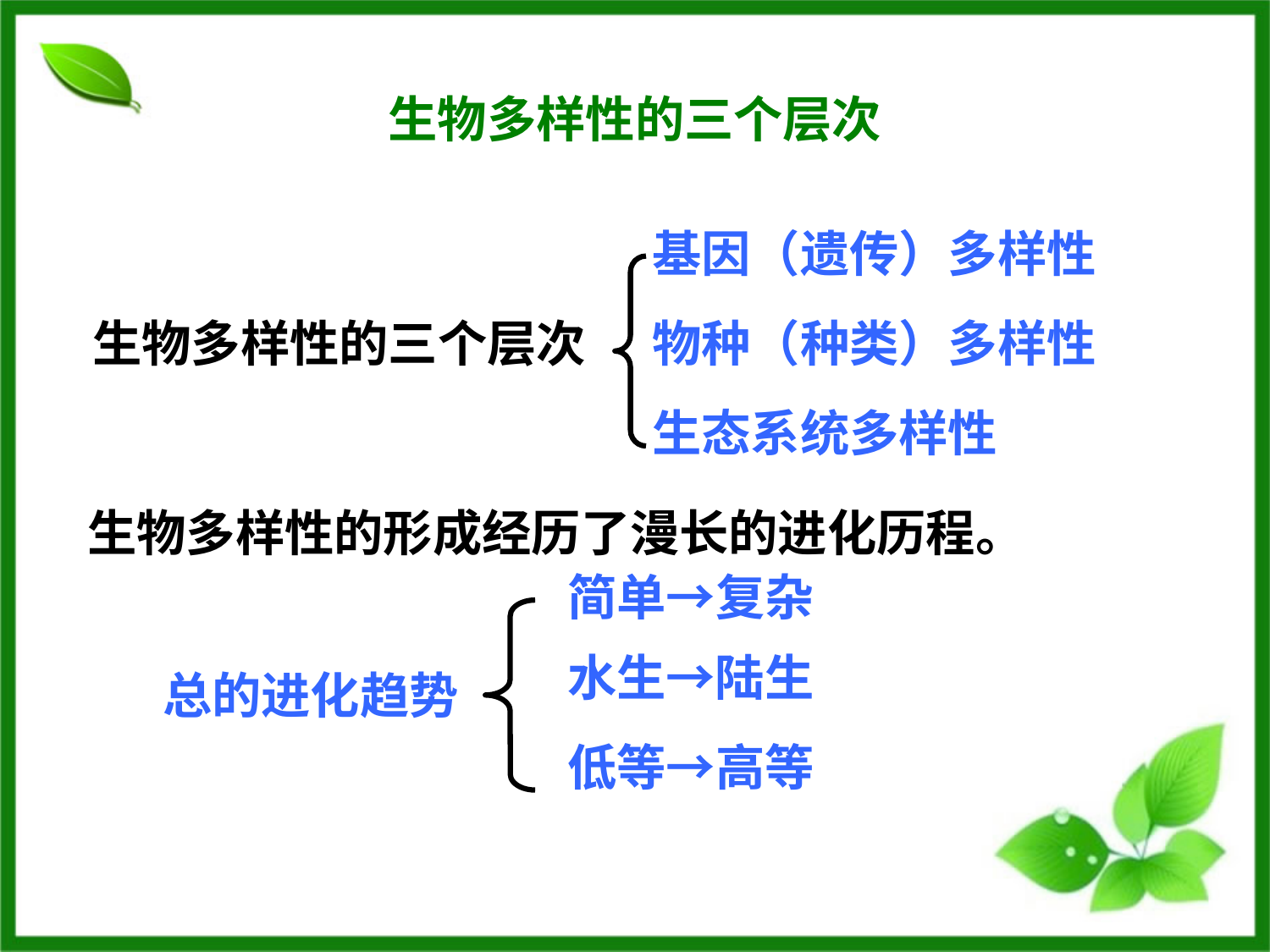

# 生物多样性的三个层次
基因（遗传）多样性

生物多样性的三个层次
物种（种类）多样性
生态系统多样性
生物多样性的形成经历了漫长的进化历程。
简单→复杂

水生→陆生
总的进化趋势
低等→高等